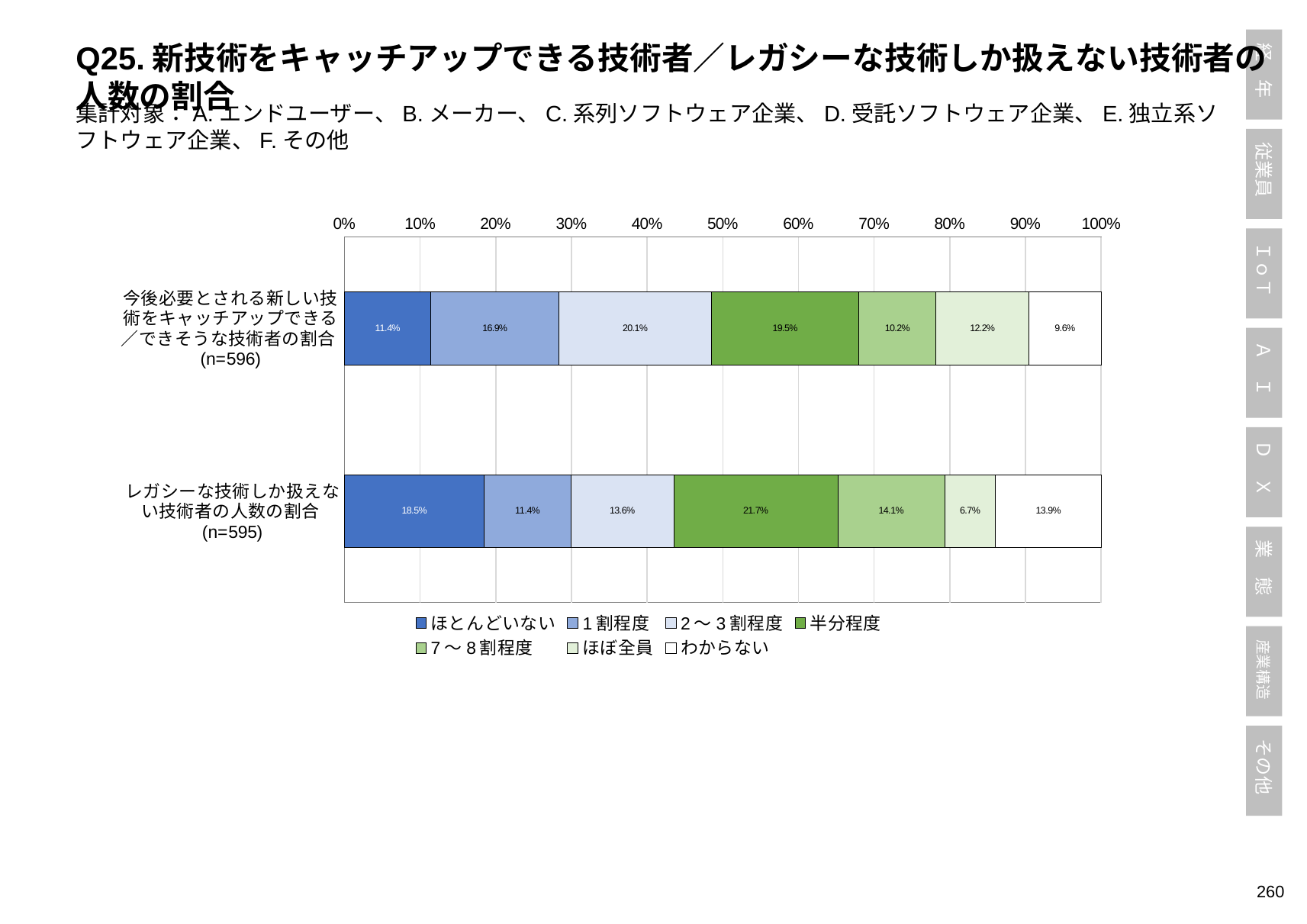

Q25.新技術をキャッチアップできる技術者／レガシーな技術しか扱えない技術者の人数の割合
集計対象：A.エンドユーザー、B.メーカー、C.系列ソフトウェア企業、D.受託ソフトウェア企業、E.独立系ソフトウェア企業、F.その他

### Chart

| Category | ほとんどいない | 1割程度 | 2～3割程度 | 半分程度 | 7～8割程度 | ほぼ全員 | わからない |
|---|---|---|---|---|---|---|---|
| 今後必要とされる新しい技術をキャッチアップできる／できそうな技術者の割合(n=596) | 0.11409395973154363 | 0.16946308724832215 | 0.20134228187919462 | 0.19463087248322147 | 0.10234899328859061 | 0.12248322147651007 | 0.09563758389261745 |
| レガシーな技術しか扱えない技術者の人数の割合(n=595) | 0.18487394957983194 | 0.11428571428571428 | 0.1361344537815126 | 0.21680672268907564 | 0.1411764705882353 | 0.06722689075630252 | 0.13949579831932774 |
260